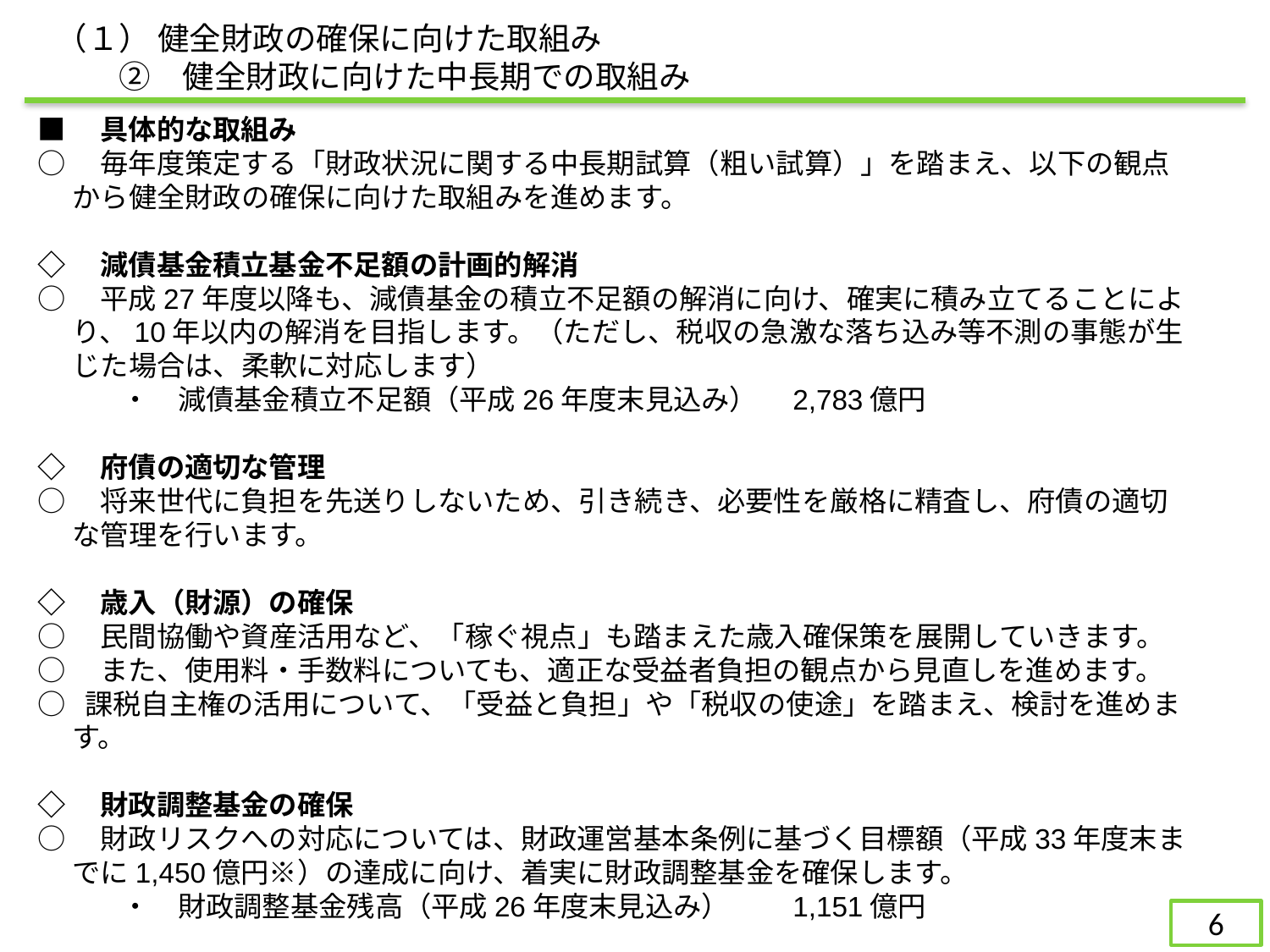

（１） 健全財政の確保に向けた取組み
　　②　健全財政に向けた中長期での取組み
■　具体的な取組み
○　毎年度策定する「財政状況に関する中長期試算（粗い試算）」を踏まえ、以下の観点から健全財政の確保に向けた取組みを進めます。

◇　減債基金積立基金不足額の計画的解消
○　平成27年度以降も、減債基金の積立不足額の解消に向け、確実に積み立てることにより、10年以内の解消を目指します。（ただし、税収の急激な落ち込み等不測の事態が生じた場合は、柔軟に対応します）
　　　・　減債基金積立不足額（平成26年度末見込み）　2,783億円

◇　府債の適切な管理
○　将来世代に負担を先送りしないため、引き続き、必要性を厳格に精査し、府債の適切な管理を行います。

◇　歳入（財源）の確保
○　民間協働や資産活用など、「稼ぐ視点」も踏まえた歳入確保策を展開していきます。
○　また、使用料・手数料についても、適正な受益者負担の観点から見直しを進めます。
○  課税自主権の活用について、「受益と負担」や「税収の使途」を踏まえ、検討を進めます。

◇　財政調整基金の確保
○　財政リスクへの対応については、財政運営基本条例に基づく目標額（平成33年度末までに1,450億円※）の達成に向け、着実に財政調整基金を確保します。
　　　・　財政調整基金残高（平成26年度末見込み）　　1,151億円

　　※　平成26年度中に同条例に基づく見直しを行う予定です。
6